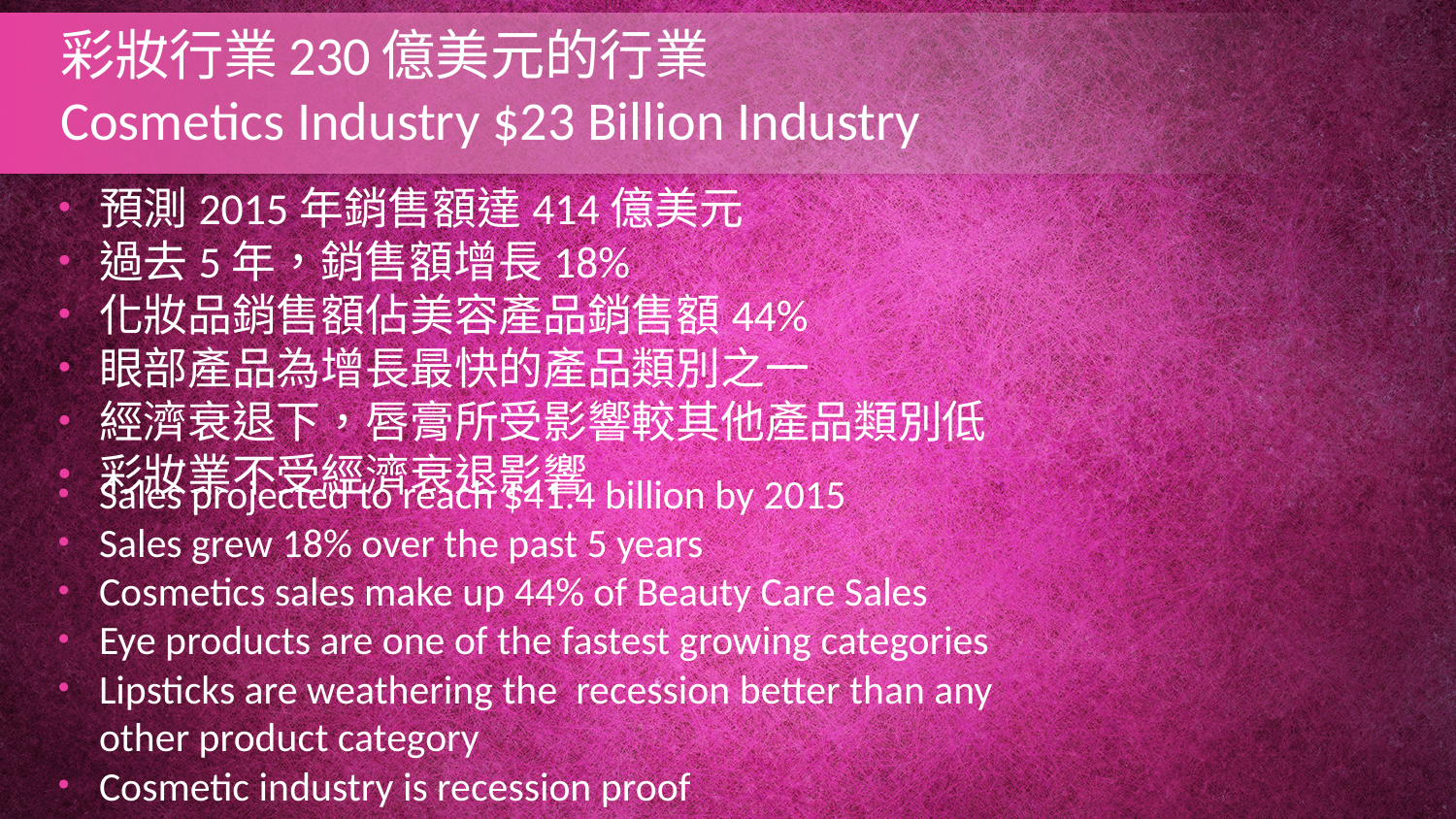

# 彩妝行業230億美元的行業 Cosmetics Industry $23 Billion Industry
預測2015年銷售額達414億美元
過去5年，銷售額增長18%
化妝品銷售額佔美容產品銷售額44%
眼部產品為增長最快的產品類別之一
經濟衰退下，唇膏所受影響較其他產品類別低
彩妝業不受經濟衰退影響
Sales projected to reach $41.4 billion by 2015
Sales grew 18% over the past 5 years
Cosmetics sales make up 44% of Beauty Care Sales
Eye products are one of the fastest growing categories
Lipsticks are weathering the  recession better than any other product category
Cosmetic industry is recession proof